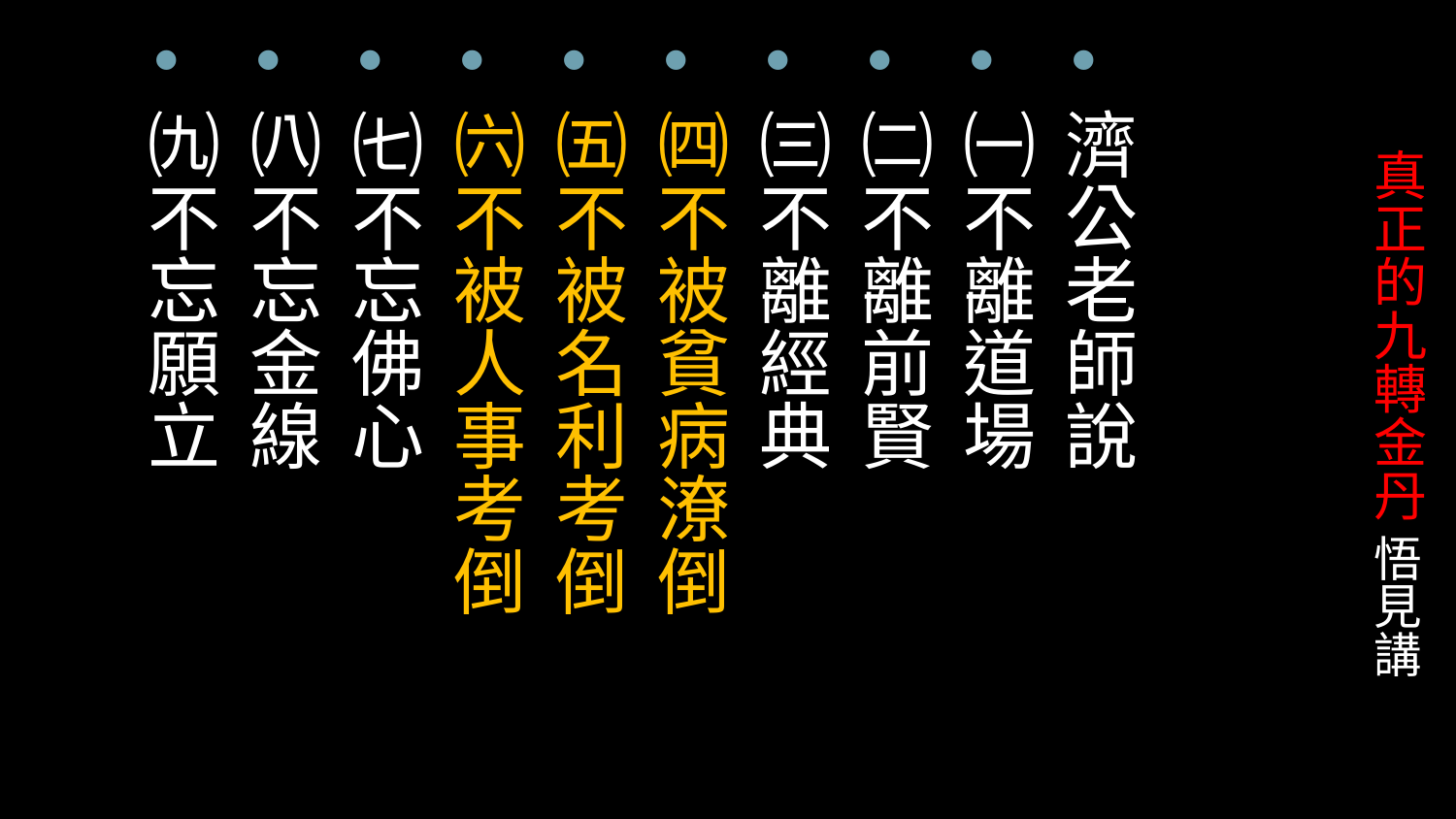

濟公老師說
㈠不離道場
㈡不離前賢
㈢不離經典
㈣不被貧病潦倒
㈤不被名利考倒
㈥不被人事考倒
㈦不忘佛心
㈧不忘金線
㈨不忘願立

# 真正的九轉金丹 悟見講